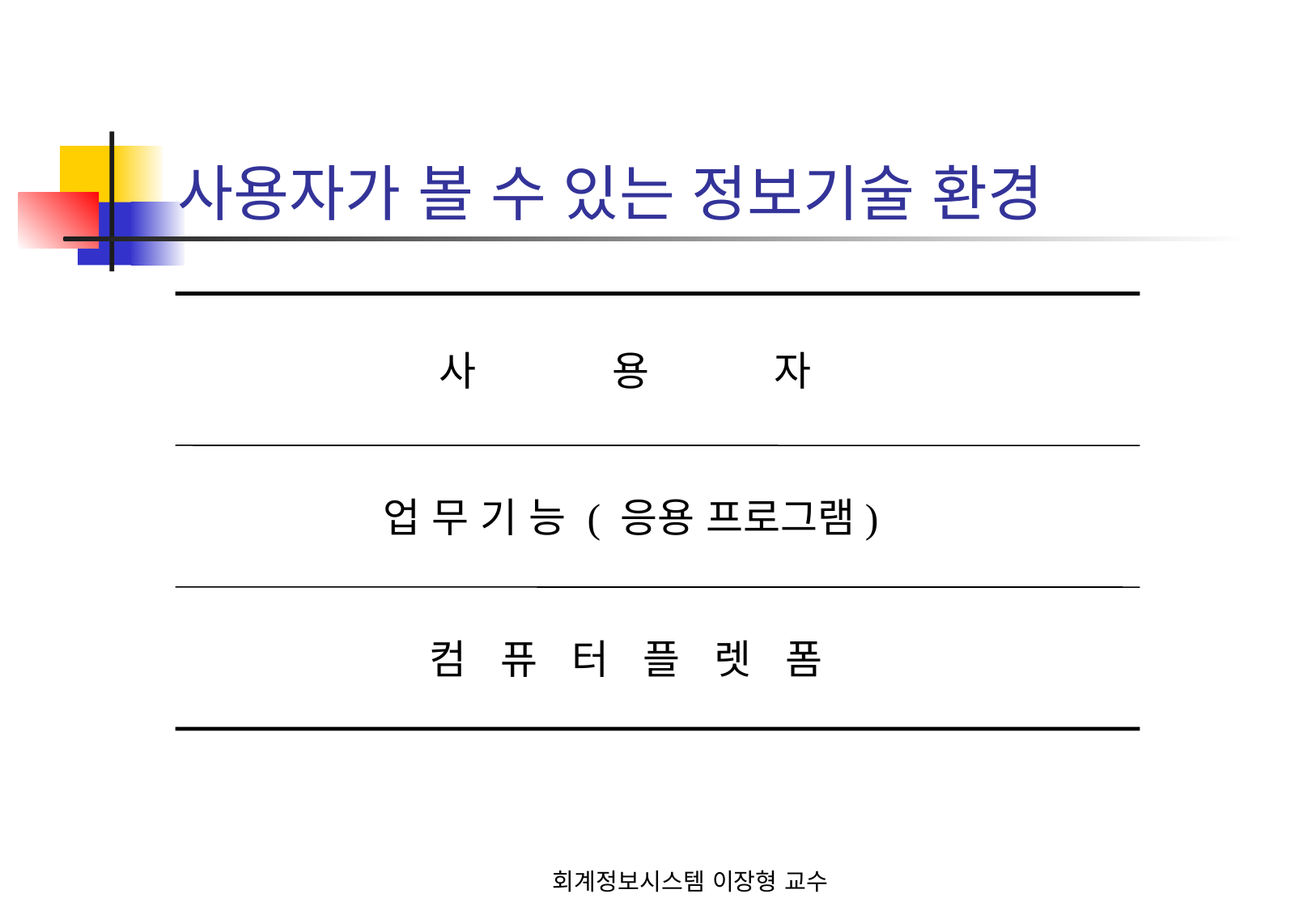

# 사용자가 볼 수 있는 정보기술 환경

사            용           자

업 무 기 능 ( 응용 프로그램)

컴   퓨   터   플   렛   폼

회계정보시스템 이장형 교수